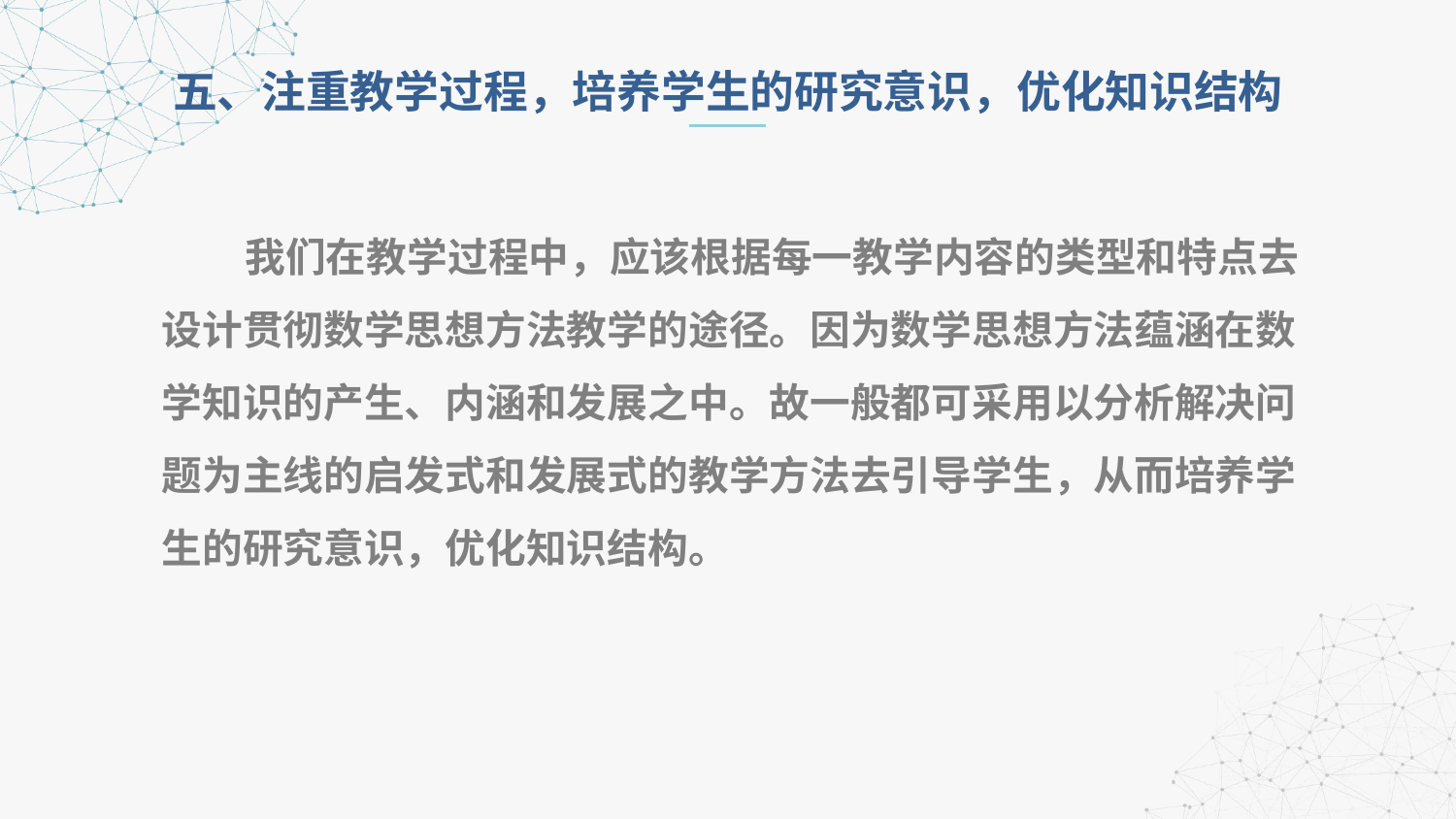

五、注重教学过程，培养学生的研究意识，优化知识结构
        我们在教学过程中，应该根据每一教学内容的类型和特点去设计贯彻数学思想方法教学的途径。因为数学思想方法蕴涵在数学知识的产生、内涵和发展之中。故一般都可采用以分析解决问题为主线的启发式和发展式的教学方法去引导学生，从而培养学生的研究意识，优化知识结构。